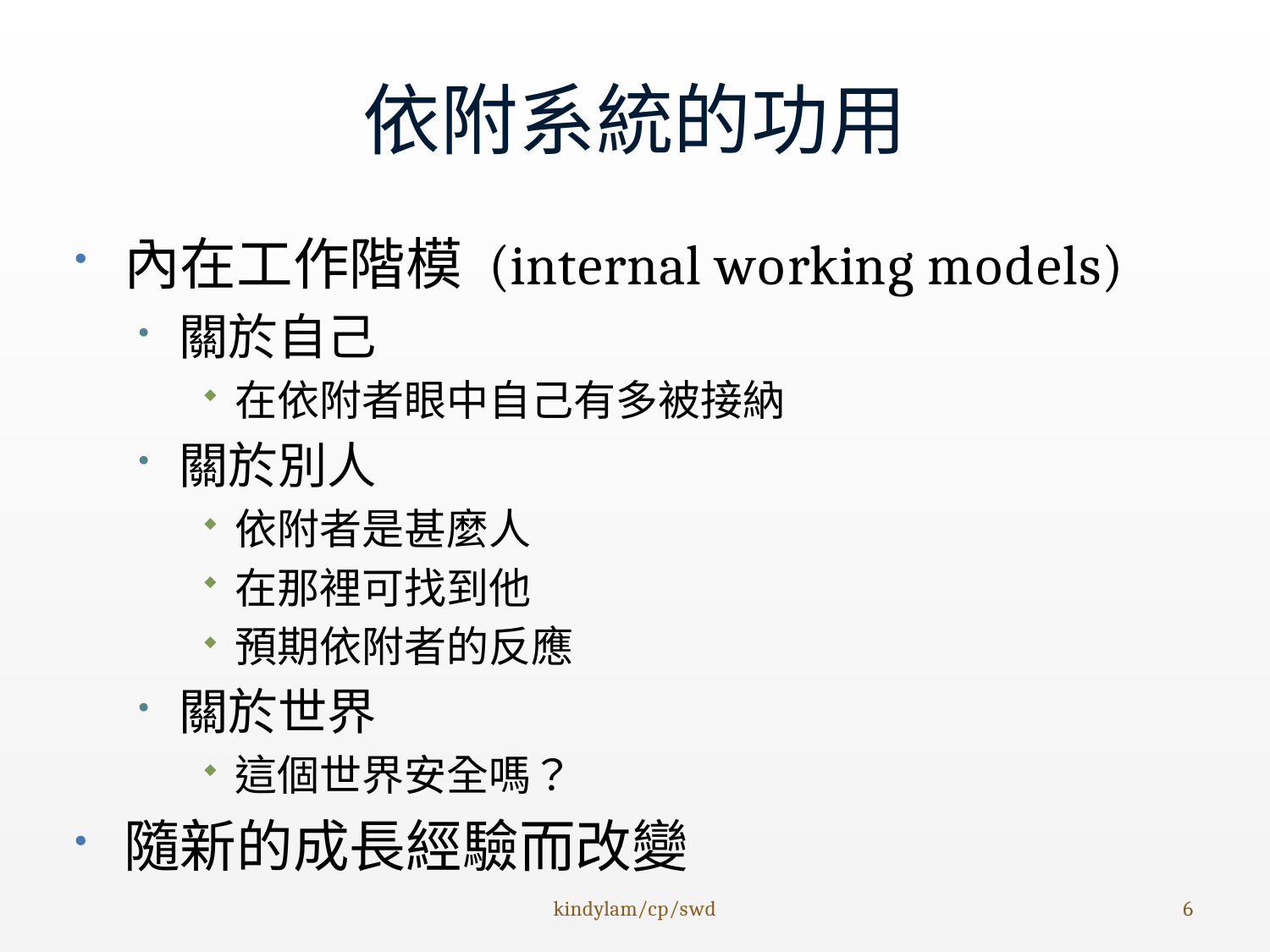

# 依附系統的功用
內在工作階模 (internal working models)
關於自己
在依附者眼中自己有多被接納
關於別人
依附者是甚麼人
在那裡可找到他
預期依附者的反應
關於世界
這個世界安全嗎？
隨新的成長經驗而改變
kindylam/cp/swd
6